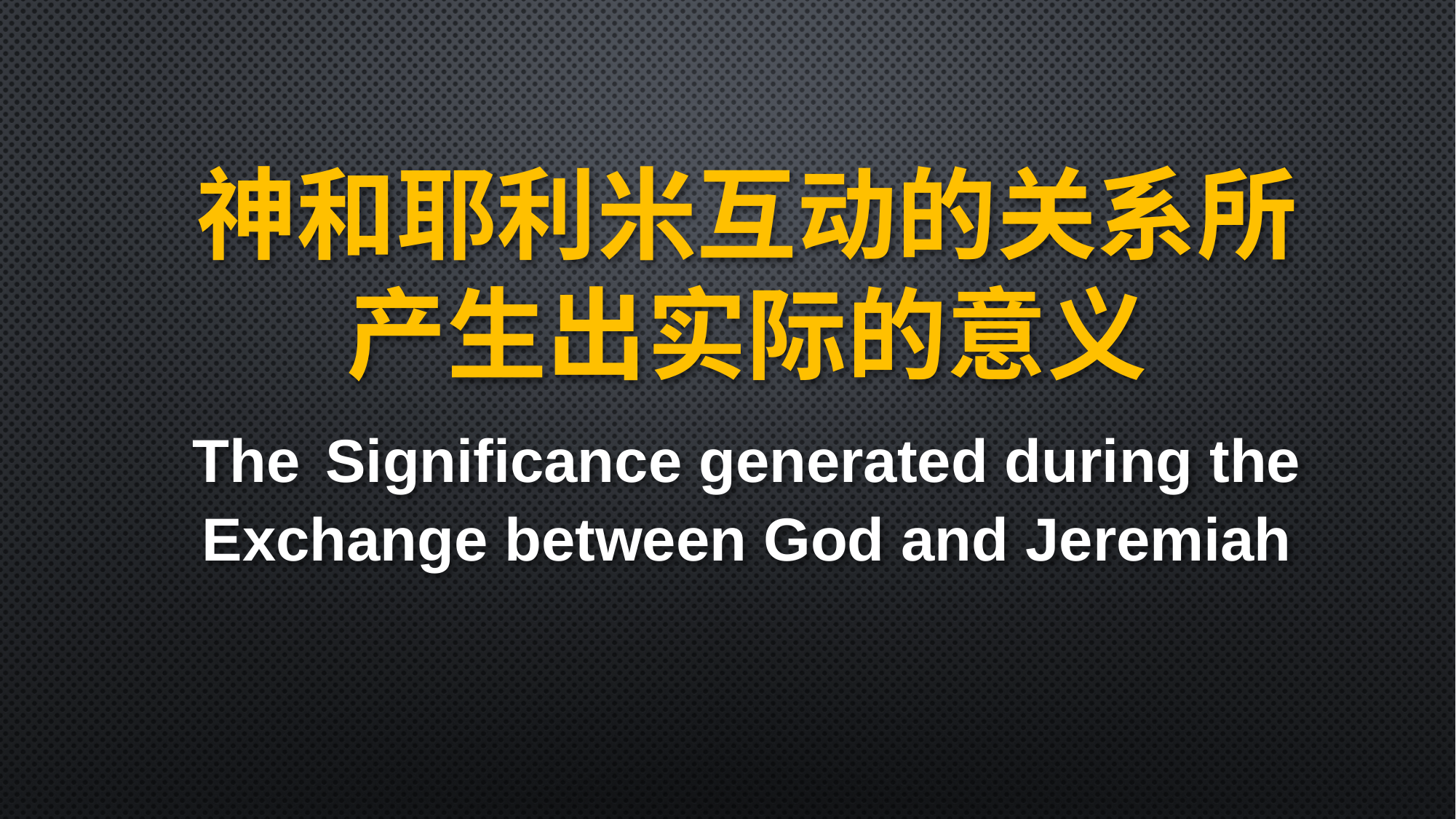

神和耶利米互动的关系所产生出实际的意义
The Significance generated during the Exchange between God and Jeremiah